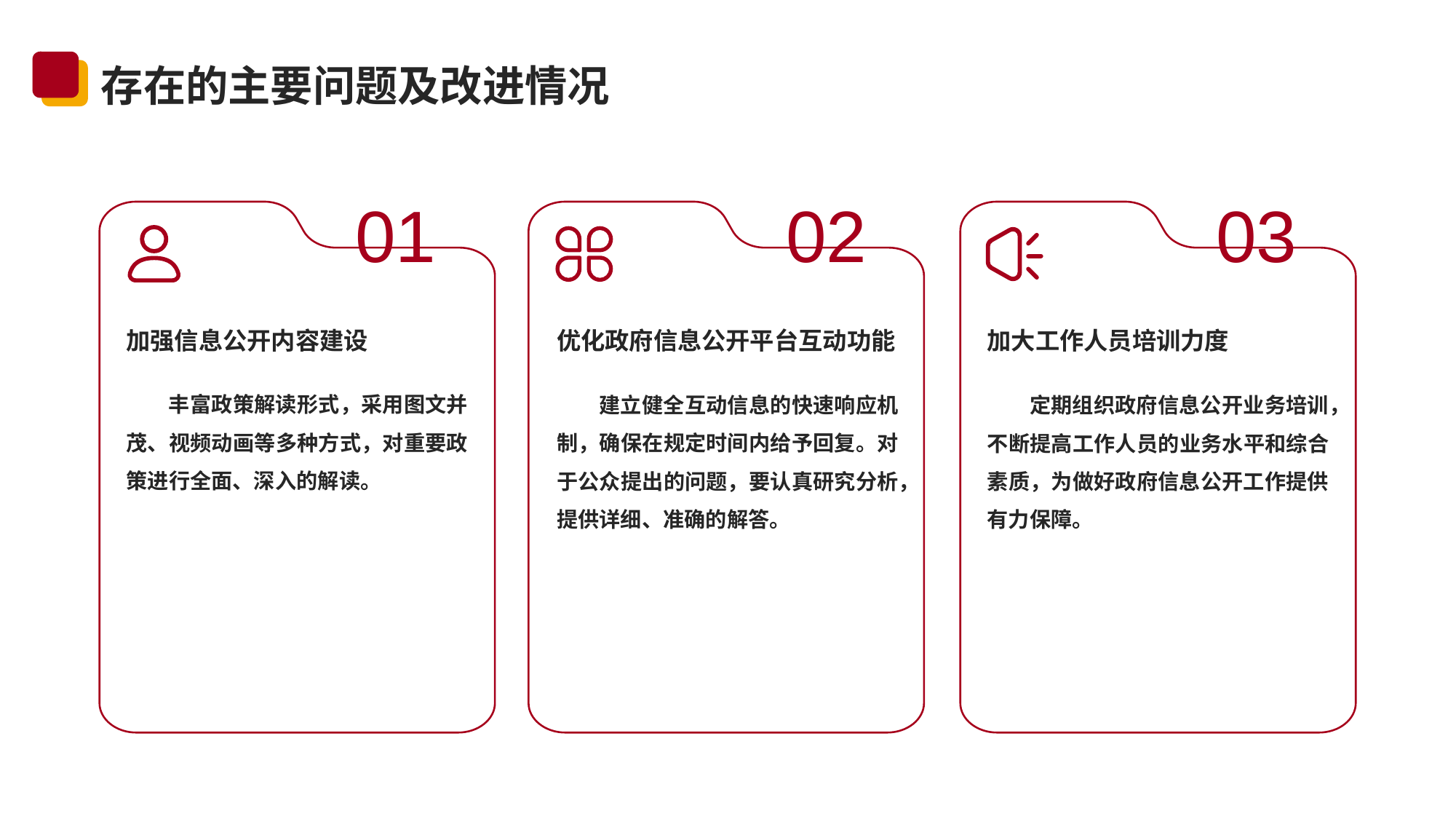

存在的主要问题及改进情况
01
02
03

加强信息公开内容建设
优化政府信息公开平台互动功能
加大工作人员培训力度
丰富政策解读形式，采用图文并茂、视频动画等多种方式，对重要政策进行全面、深入的解读。
建立健全互动信息的快速响应机制，确保在规定时间内给予回复。对于公众提出的问题，要认真研究分析，提供详细、准确的解答。
定期组织政府信息公开业务培训，不断提高工作人员的业务水平和综合素质，为做好政府信息公开工作提供有力保障。